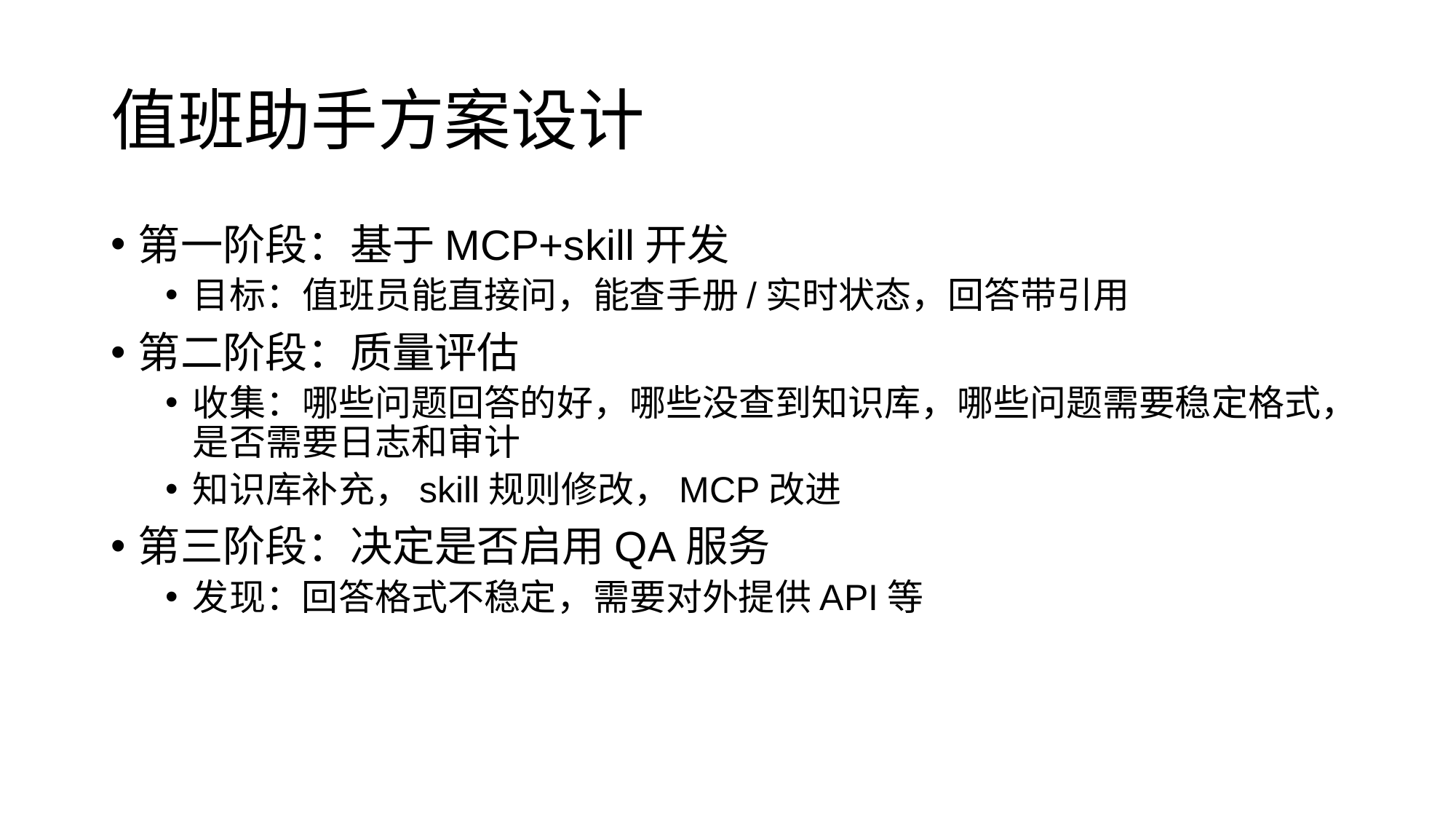

# 值班助手方案设计
第一阶段：基于MCP+skill开发
目标：值班员能直接问，能查手册/实时状态，回答带引用
第二阶段：质量评估
收集：哪些问题回答的好，哪些没查到知识库，哪些问题需要稳定格式，是否需要日志和审计
知识库补充，skill规则修改，MCP改进
第三阶段：决定是否启用QA服务
发现：回答格式不稳定，需要对外提供API等